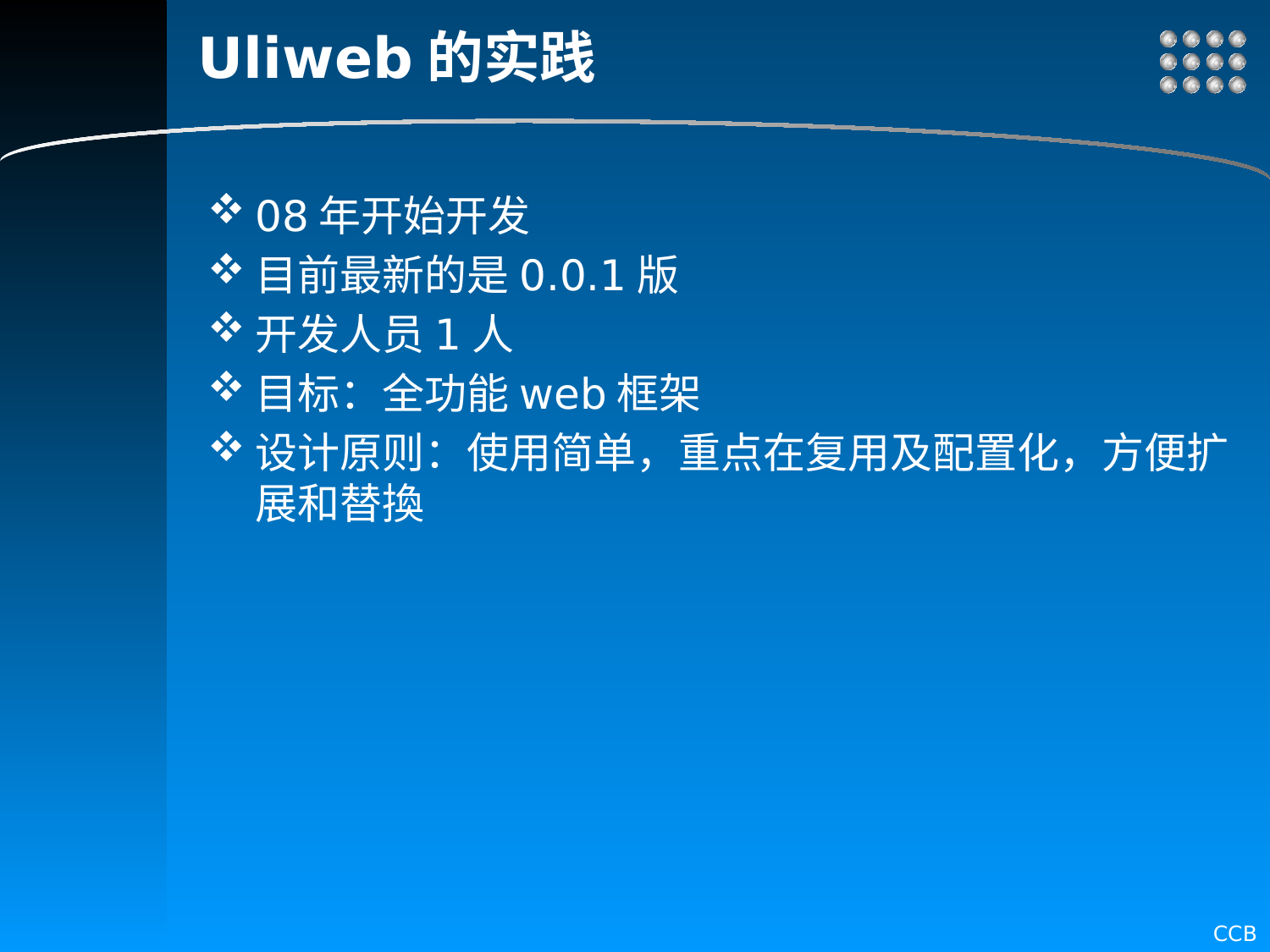

# Uliweb的实践
08年开始开发
目前最新的是0.0.1版
开发人员1人
目标：全功能web框架
设计原则：使用简单，重点在复用及配置化，方便扩展和替換